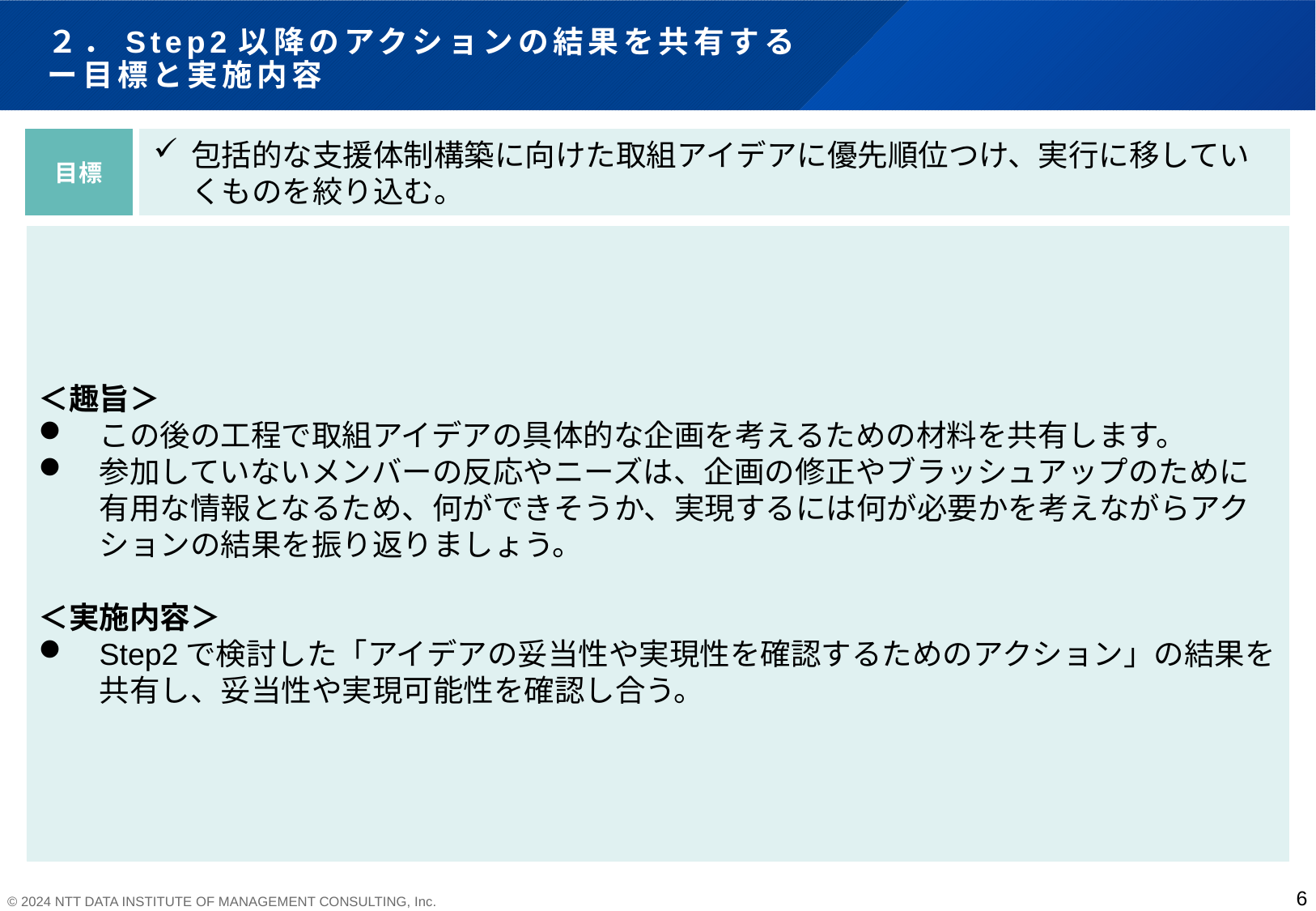

# ２．Step2以降のアクションの結果を共有する ー目標と実施内容
目標
包括的な支援体制構築に向けた取組アイデアに優先順位つけ、実行に移していくものを絞り込む。
＜趣旨＞
この後の工程で取組アイデアの具体的な企画を考えるための材料を共有します。
参加していないメンバーの反応やニーズは、企画の修正やブラッシュアップのために有用な情報となるため、何ができそうか、実現するには何が必要かを考えながらアクションの結果を振り返りましょう。

＜実施内容＞
Step2で検討した「アイデアの妥当性や実現性を確認するためのアクション」の結果を共有し、妥当性や実現可能性を確認し合う。
6